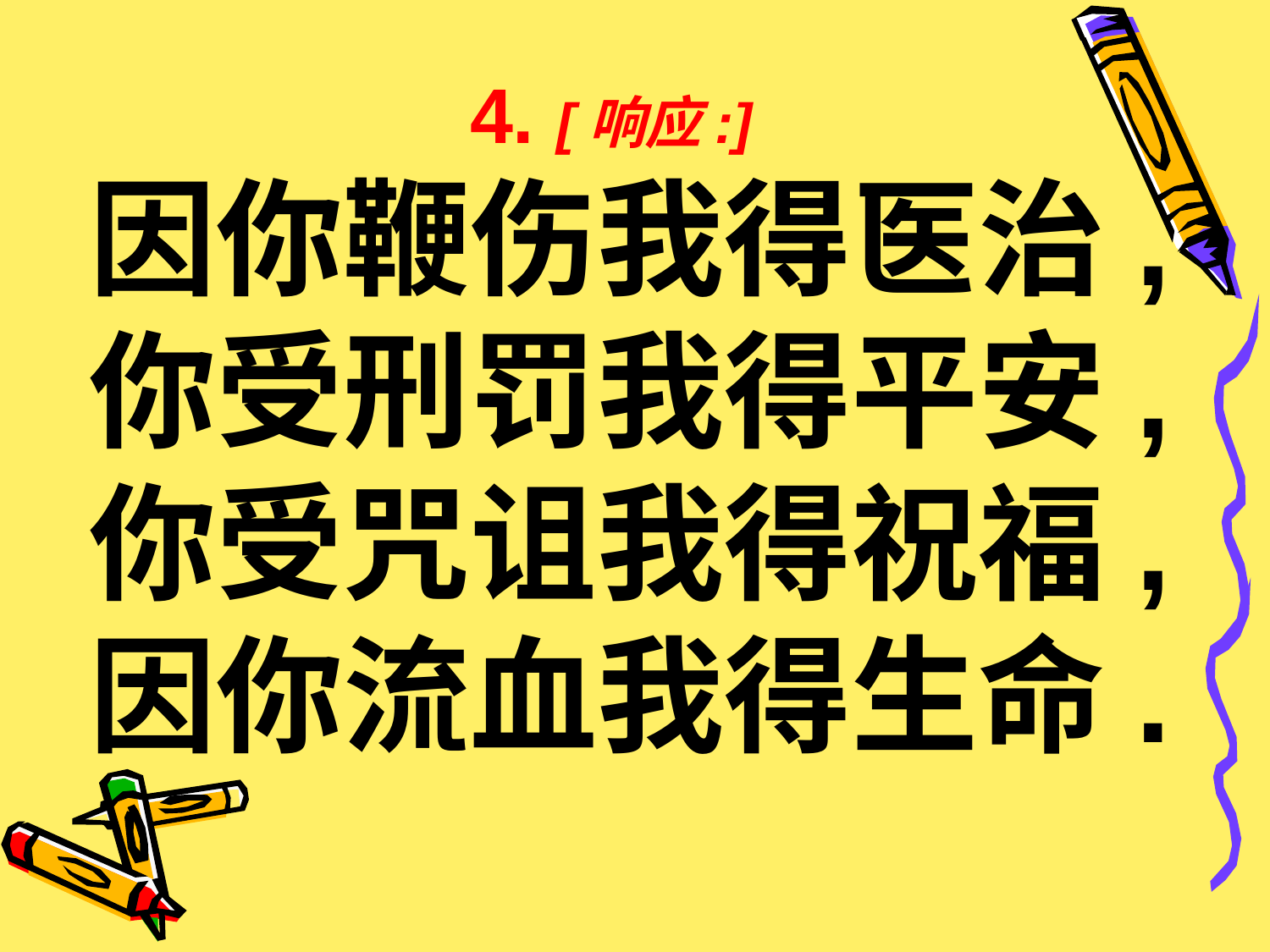

# 4. [响应:] 因你鞭伤我得医治, 你受刑罚我得平安, 你受咒诅我得祝福, 因你流血我得生命.